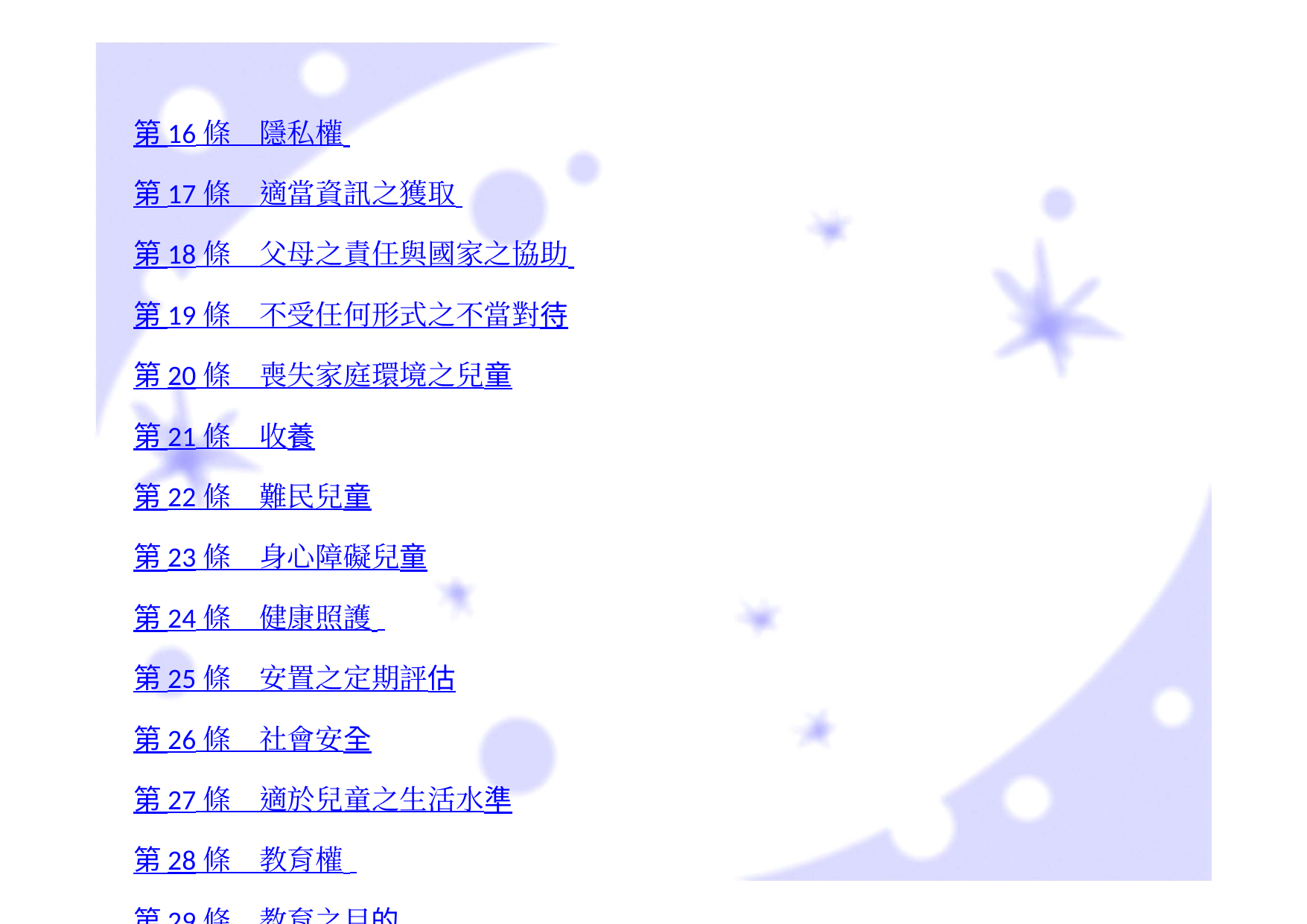

第 16 條　隱私權
第 17 條　適當資訊之獲取
第 18 條　父母之責任與國家之協助
第 19 條　不受任何形式之不當對待
第 20 條　喪失家庭環境之兒童
第 21 條　收養
第 22 條　難民兒童
第 23 條　身心障礙兒童
第 24 條　健康照護
第 25 條　安置之定期評估
第 26 條　社會安全
第 27 條　適於兒童之生活水準
第 28 條　教育權
第 29 條　教育之目的
第 30 條　少數民族與原住民兒童